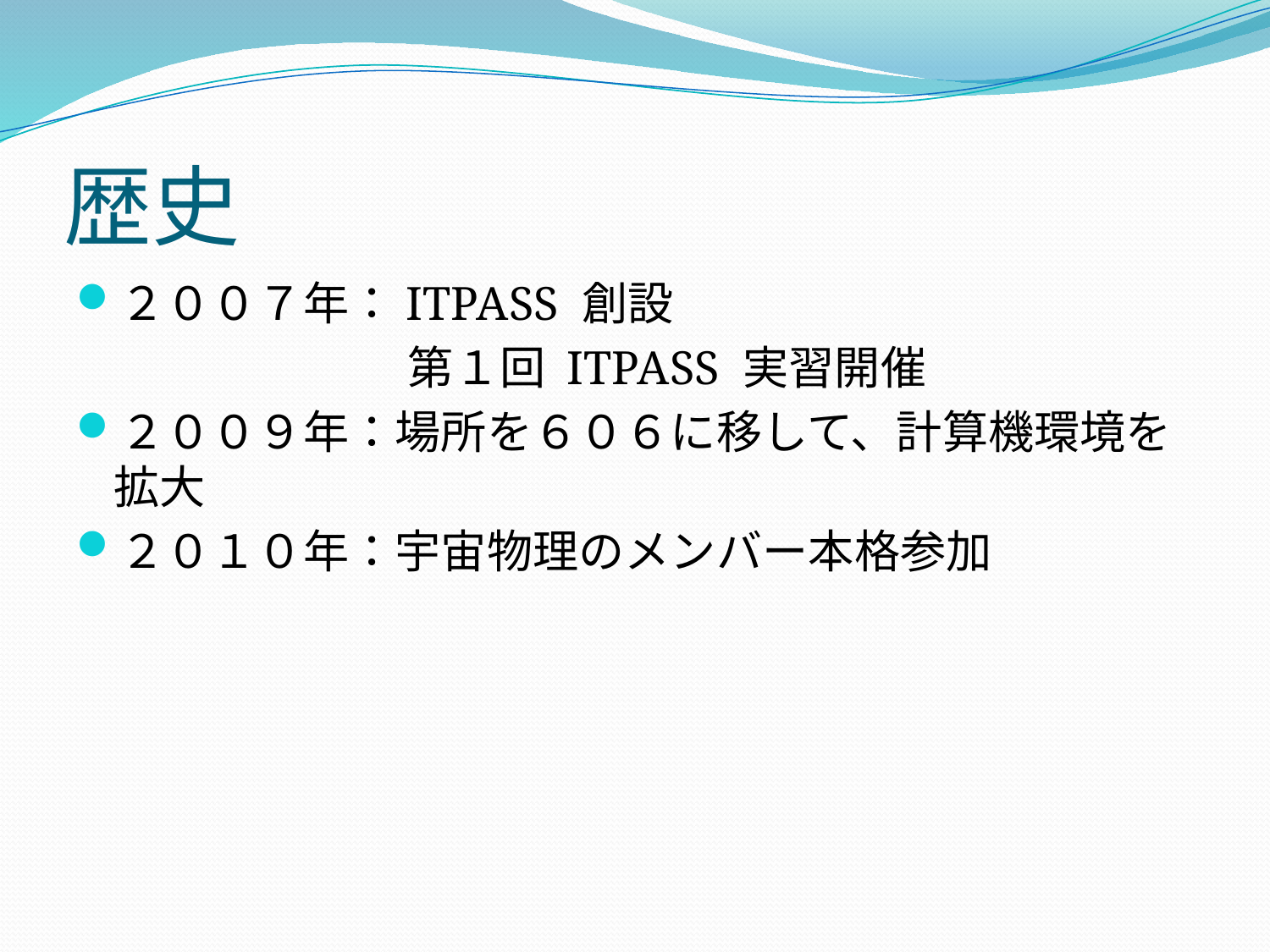

# 歴史
２００７年：ITPASS 創設
　　　　　　　 第１回 ITPASS 実習開催
２００９年：場所を６０６に移して、計算機環境を拡大
２０１０年：宇宙物理のメンバー本格参加